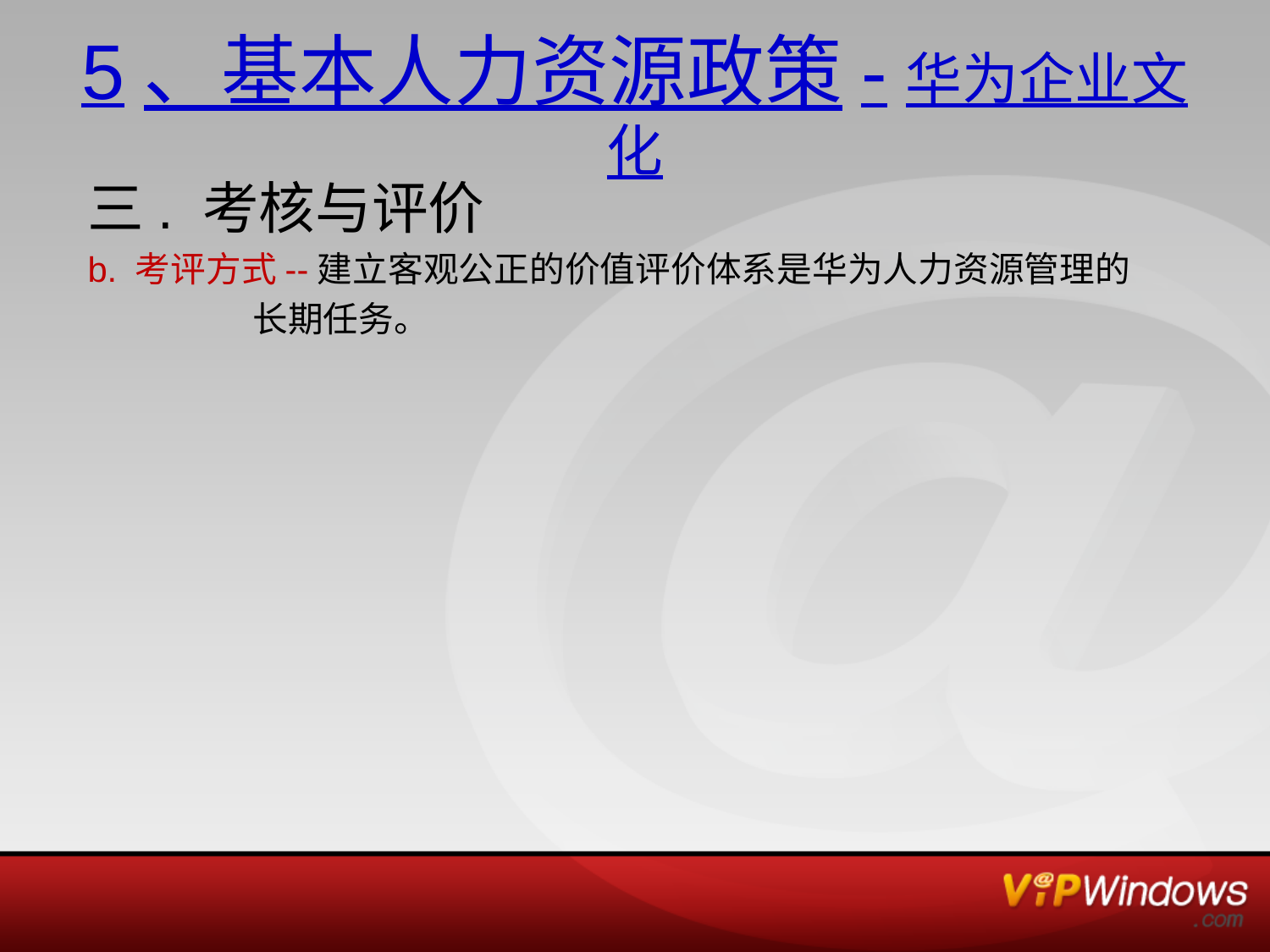

# 5、基本人力资源政策-华为企业文化
三. 考核与评价
b. 考评方式--建立客观公正的价值评价体系是华为人力资源管理的
                    长期任务。